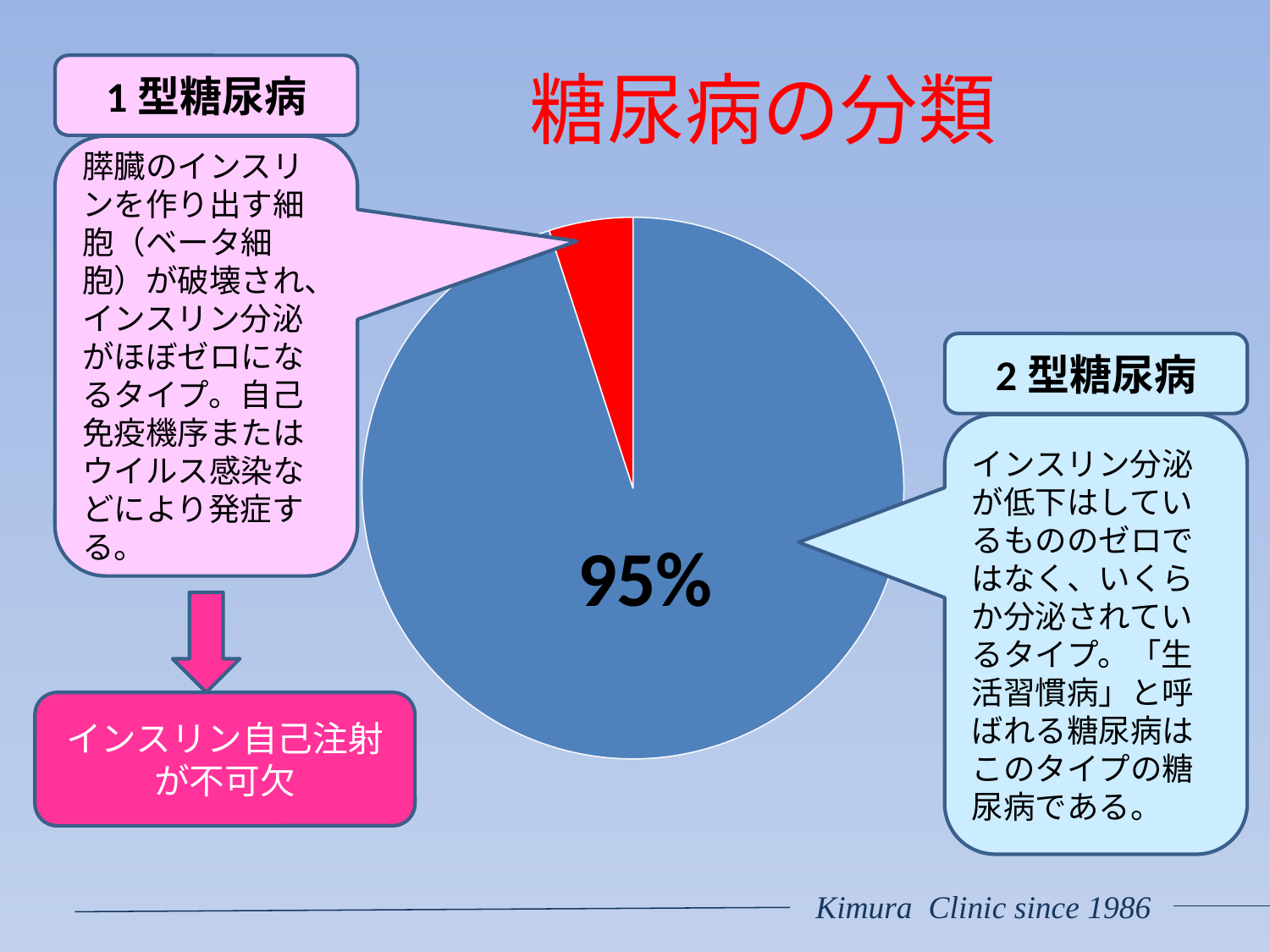

# 糖尿病の分類
1型糖尿病
膵臓のインスリンを作り出す細胞（ベータ細胞）が破壊され、インスリン分泌がほぼゼロになるタイプ。自己免疫機序またはウイルス感染などにより発症する。

### Chart

| Category | 列1 |
|---|---|
|  | 95.0 |
|  | 5.0 |
|  | None |
|  | None |
2型糖尿病
インスリン分泌が低下はしているもののゼロではなく、いくらか分泌されているタイプ。「生活習慣病」と呼ばれる糖尿病はこのタイプの糖尿病である。
95%

インスリン自己注射が不可欠
Kimura  Clinic since 1986